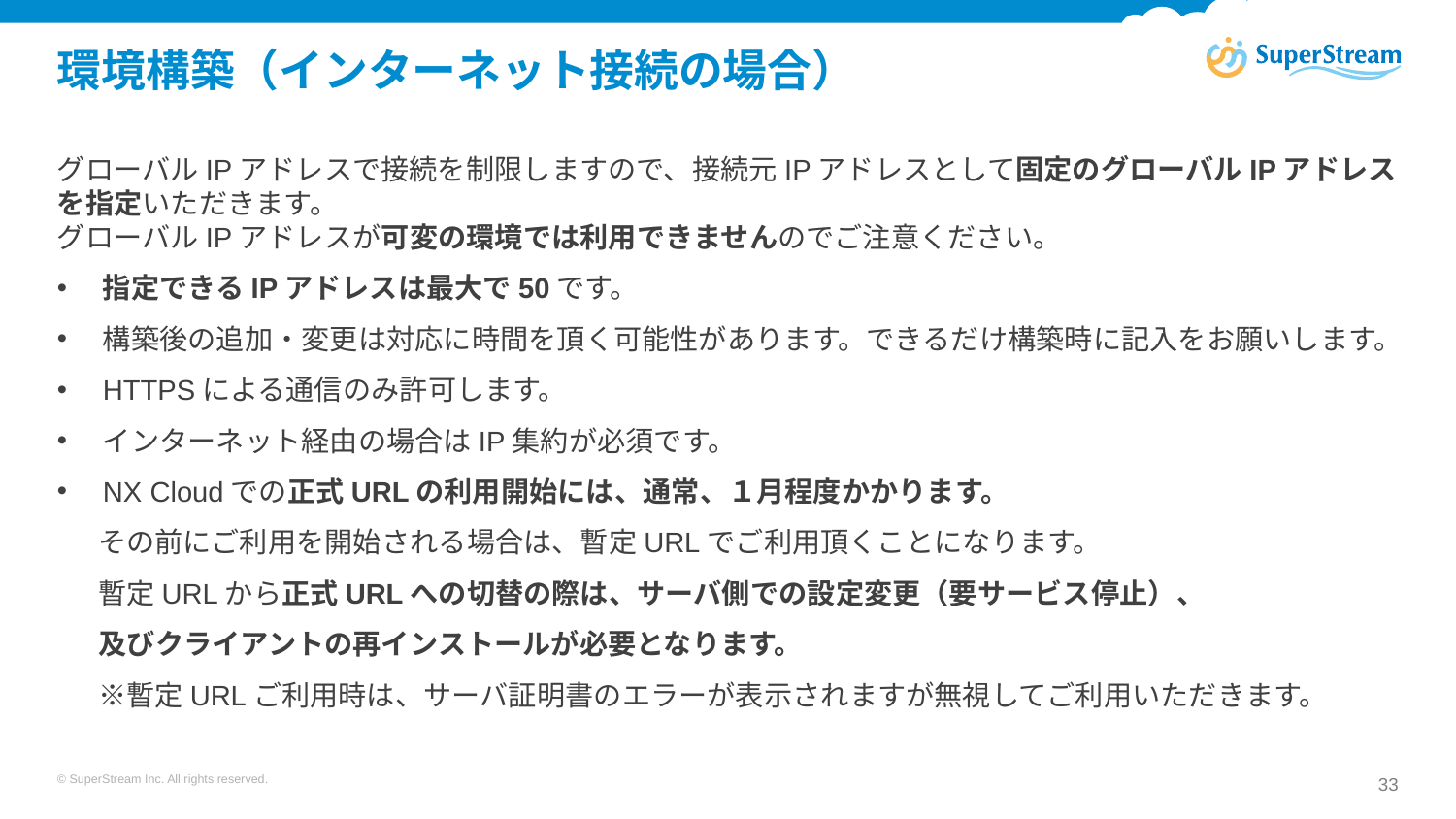

# 環境構築（インターネット接続の場合）
グローバルIPアドレスで接続を制限しますので、接続元IPアドレスとして固定のグローバルIPアドレスを指定いただきます。
グローバルIPアドレスが可変の環境では利用できませんのでご注意ください。
指定できるIPアドレスは最大で50です。
構築後の追加・変更は対応に時間を頂く可能性があります。できるだけ構築時に記入をお願いします。
HTTPSによる通信のみ許可します。
インターネット経由の場合はIP集約が必須です。
NX Cloudでの正式URLの利用開始には、通常、１月程度かかります。
　  その前にご利用を開始される場合は、暫定URLでご利用頂くことになります。
　  暫定URLから正式URLへの切替の際は、サーバ側での設定変更（要サービス停止）、
　  及びクライアントの再インストールが必要となります。
　  ※暫定URLご利用時は、サーバ証明書のエラーが表示されますが無視してご利用いただきます。

© SuperStream Inc. All rights reserved.
33